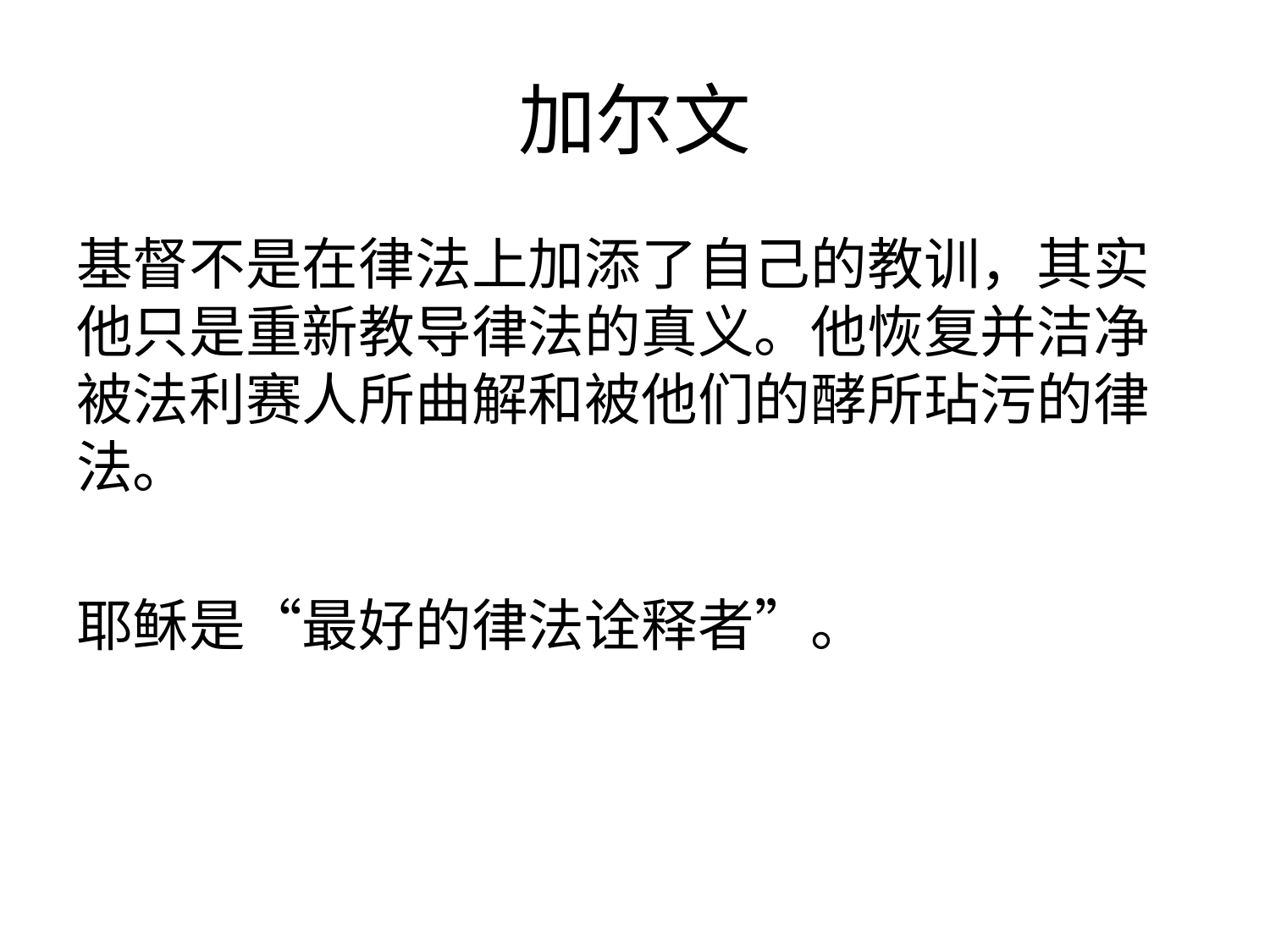

# 加尔文
基督不是在律法上加添了自己的教训，其实他只是重新教导律法的真义。他恢复并洁净被法利赛人所曲解和被他们的酵所玷污的律法。

耶稣是“最好的律法诠释者”。